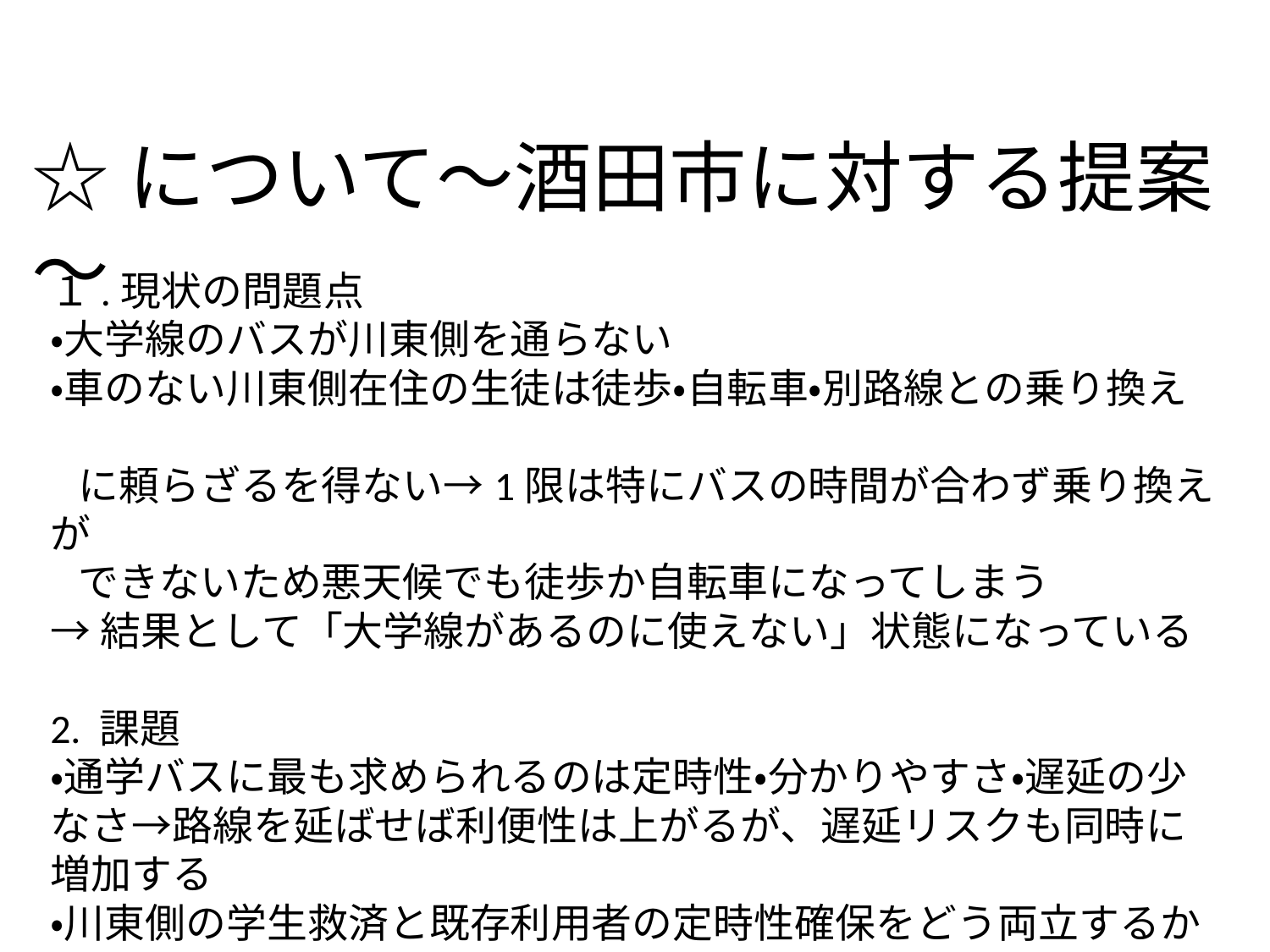

☆について～酒田市に対する提案～
１.現状の問題点
・大学線のバスが川東側を通らない
・車のない川東側在住の生徒は徒歩・自転車・別路線との乗り換え
  に頼らざるを得ない→1限は特にバスの時間が合わず乗り換えが
  できないため悪天候でも徒歩か自転車になってしまう
→結果として「大学線があるのに使えない」状態になっている

2. 課題
・通学バスに最も求められるのは定時性・分かりやすさ・遅延の少なさ→路線を延ばせば利便性は上がるが、遅延リスクも同時に増加する
・川東側の学生救済と既存利用者の定時性確保をどう両立するか